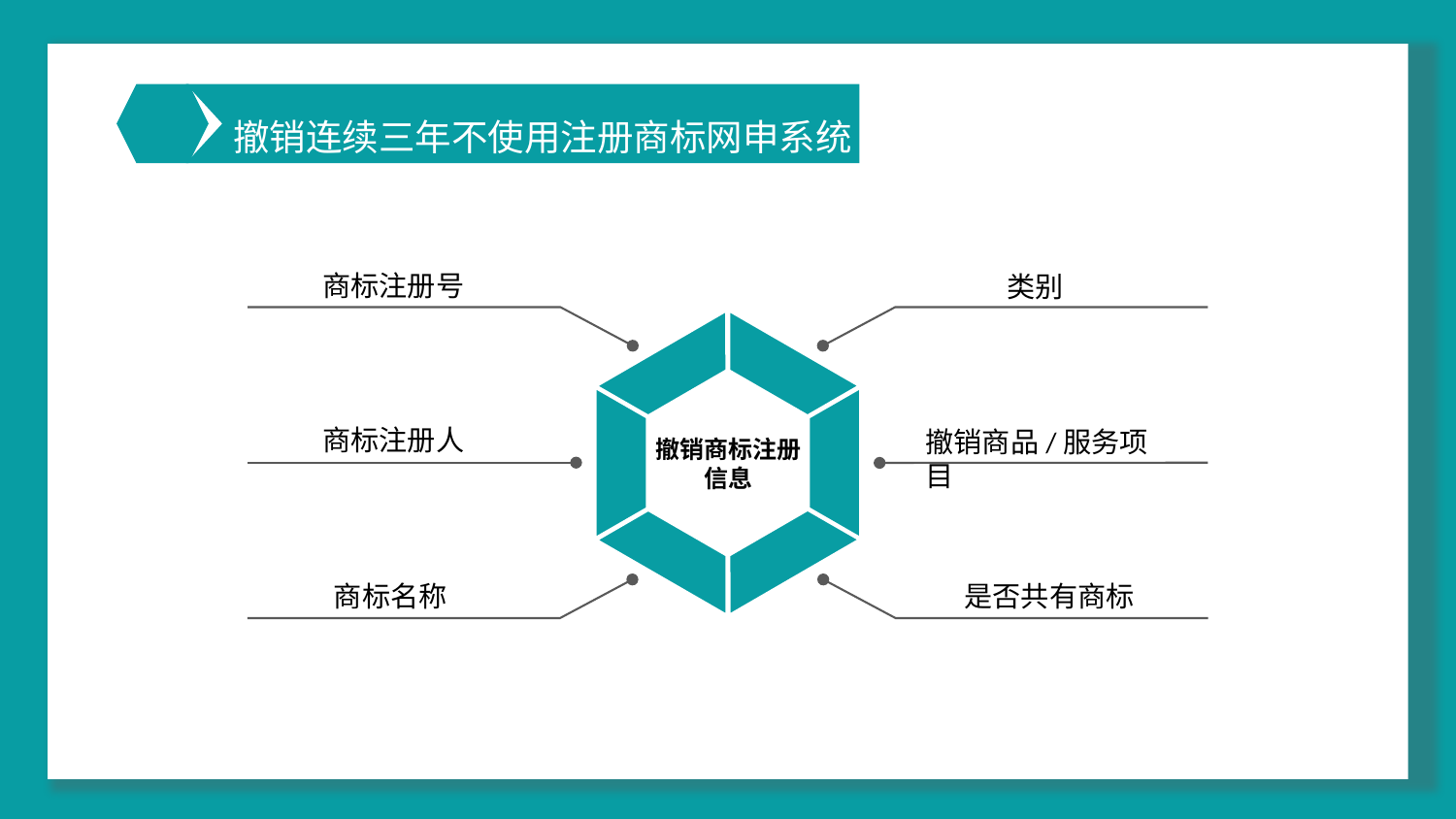

01.综述—文件生命周期理论—内容
撤销连续三年不使用注册商标网申系统

商标注册号
类别

商标注册人
撤销商品/服务项目
撤销商标注册信息
商标名称
是否共有商标